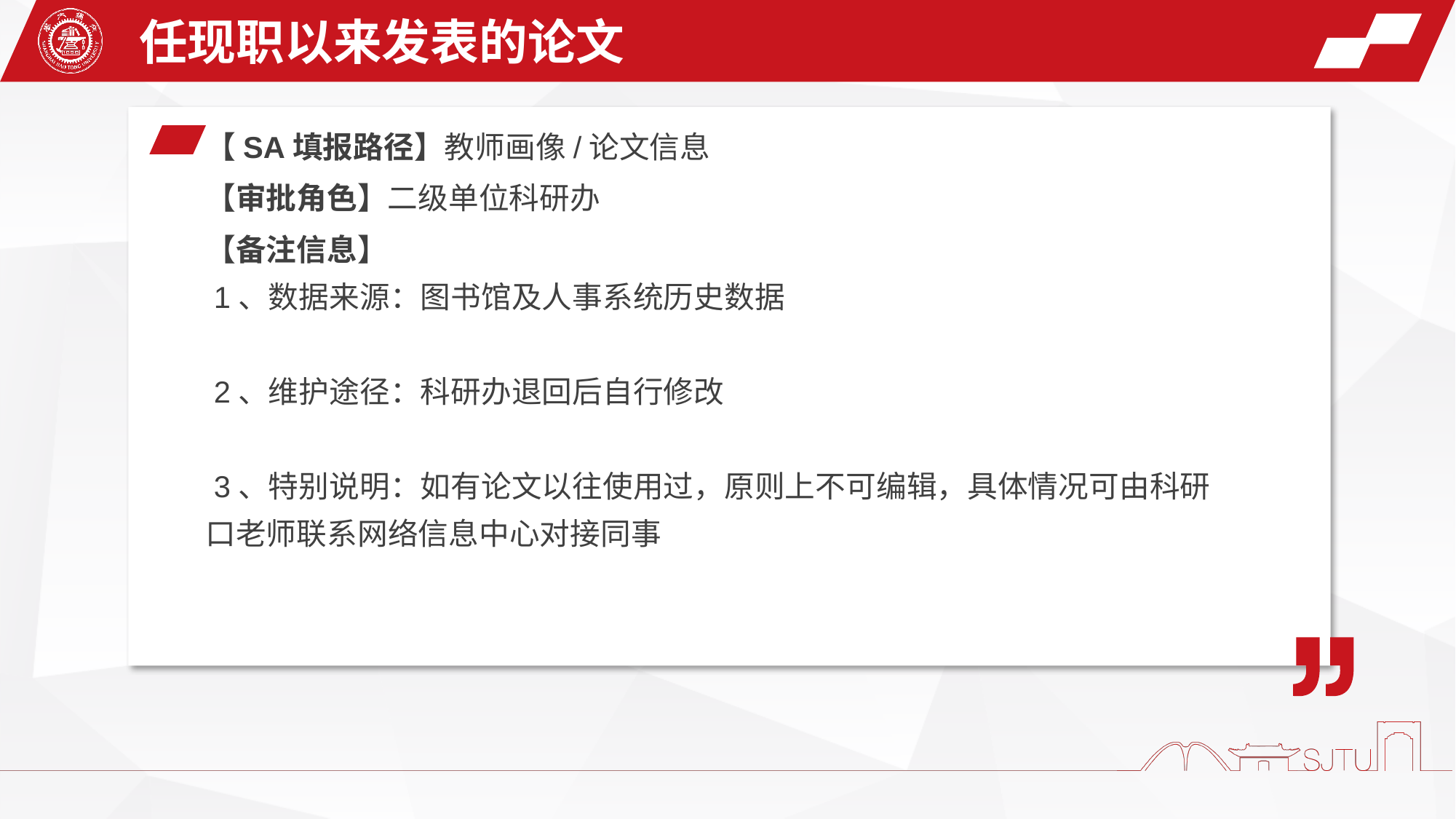

任现职以来发表的论文

【SA填报路径】教师画像/论文信息

【审批角色】二级单位科研办
【备注信息】
 1、数据来源：图书馆及人事系统历史数据

 2、维护途径：科研办退回后自行修改

 3、特别说明：如有论文以往使用过，原则上不可编辑，具体情况可由科研口老师联系网络信息中心对接同事